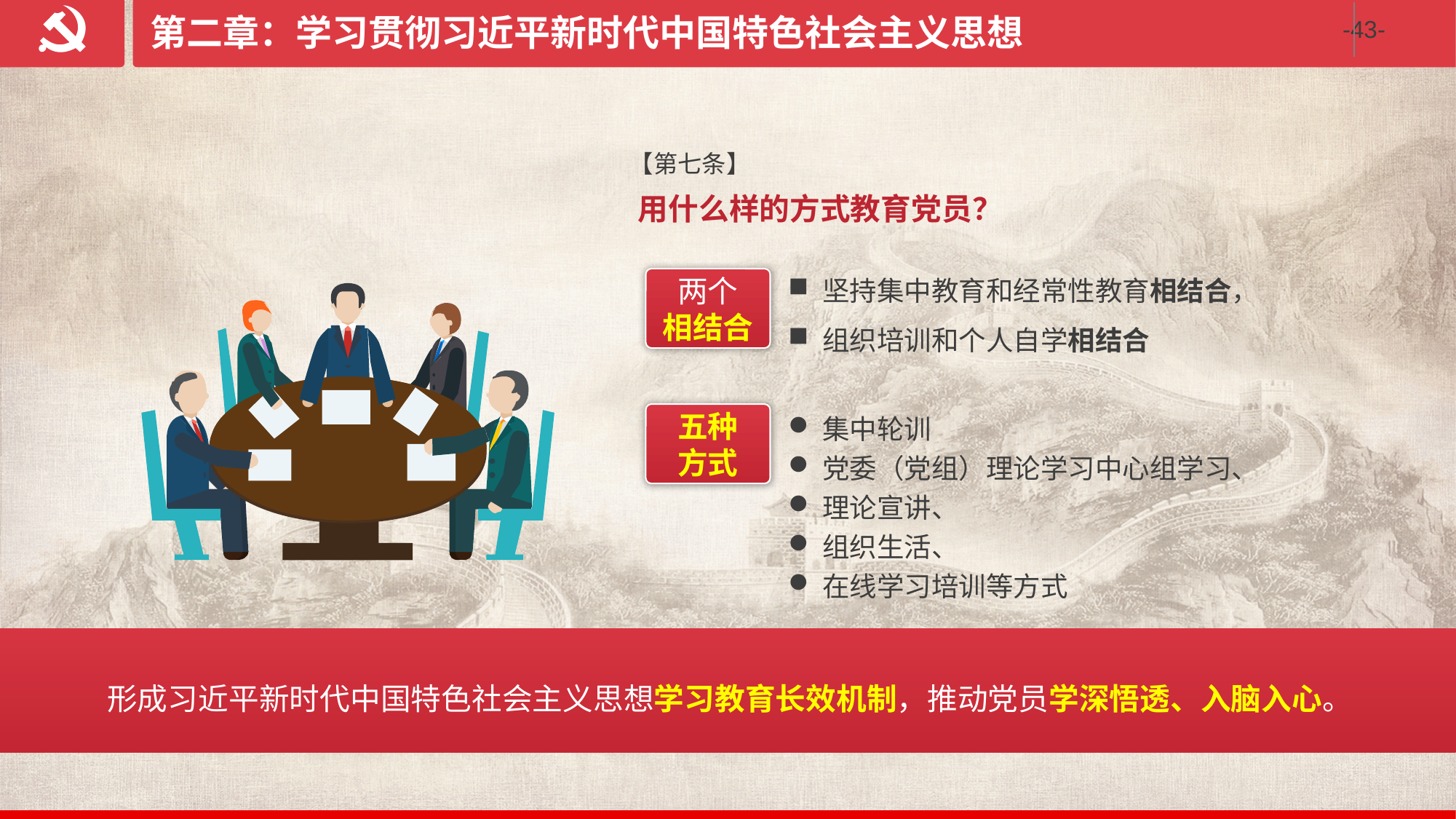

第二章：学习贯彻习近平新时代中国特色社会主义思想
【第七条】
用什么样的方式教育党员？
坚持集中教育和经常性教育相结合，
组织培训和个人自学相结合
两个
相结合

集中轮训
党委（党组）理论学习中心组学习、
理论宣讲、
组织生活、
在线学习培训等方式
五种
方式

形成习近平新时代中国特色社会主义思想学习教育长效机制，推动党员学深悟透、入脑入心。